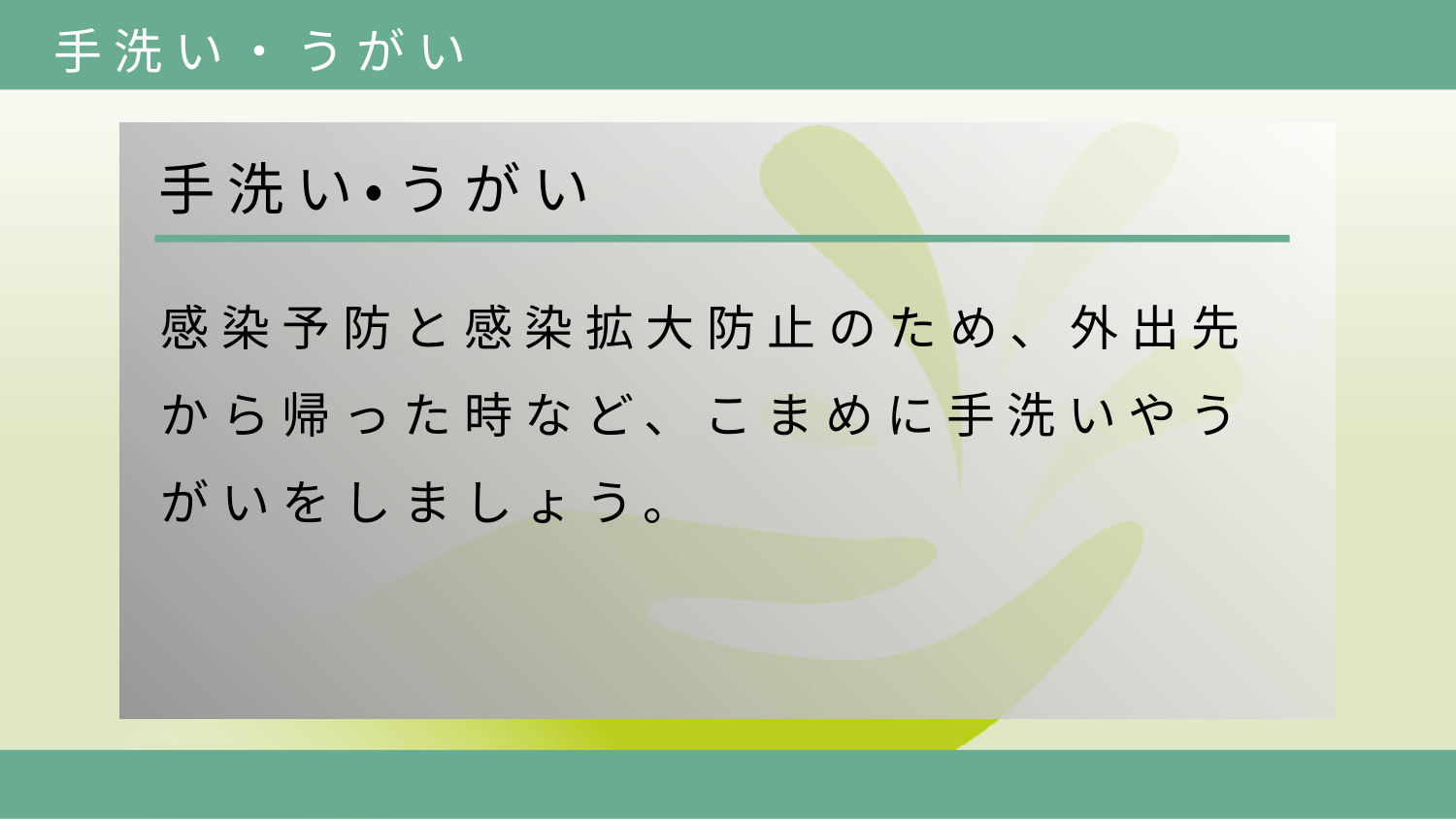

手洗い・うがい

手洗い・うがい

感染予防と感染拡大防止のため、外出先から帰った時など、こまめに手洗いやうがいをしましょう。